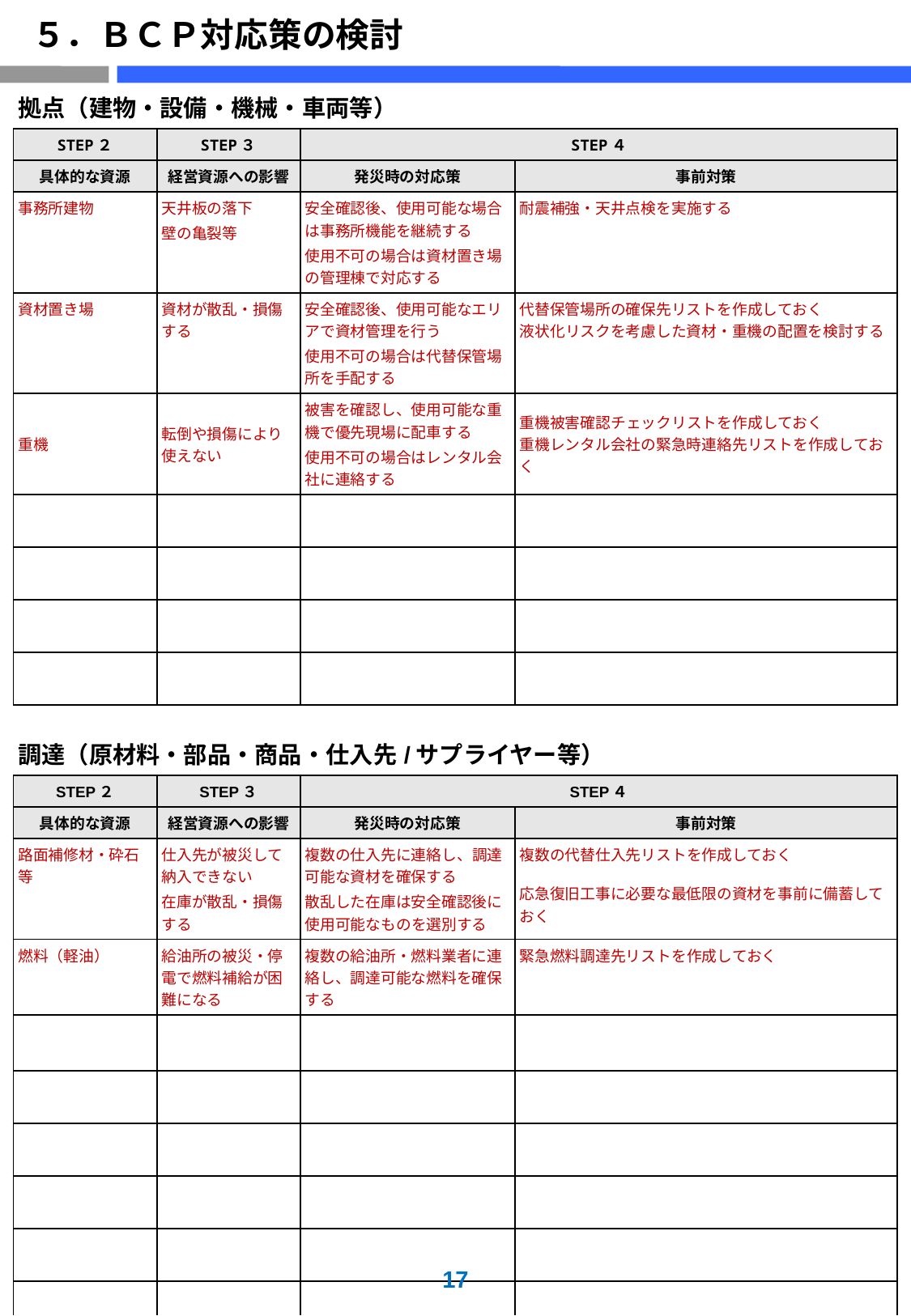

# ５．ＢＣＰ対応策の検討
| 拠点（建物・設備・機械・車両等） |  |  |  |
| --- | --- | --- | --- |
| STEP２ | STEP３ | STEP４ |  |
| 具体的な資源 | 経営資源への影響 | 発災時の対応策 | 事前対策 |
| 事務所建物 | 天井板の落下 壁の亀裂等 | 安全確認後、使用可能な場合は事務所機能を継続する 使用不可の場合は資材置き場の管理棟で対応する | 耐震補強・天井点検を実施する |
| 資材置き場 | 資材が散乱・損傷する | 安全確認後、使用可能なエリアで資材管理を行う 使用不可の場合は代替保管場所を手配する | 代替保管場所の確保先リストを作成しておく 液状化リスクを考慮した資材・重機の配置を検討する |
| 重機 | 転倒や損傷により使えない | 被害を確認し、使用可能な重機で優先現場に配車する 使用不可の場合はレンタル会社に連絡する | 重機被害確認チェックリストを作成しておく 重機レンタル会社の緊急時連絡先リストを作成しておく |
|  |  |  |  |
|  |  |  |  |
|  |  |  |  |
|  |  |  |  |
| 調達（原材料・部品・商品・仕入先/サプライヤー等） |  |  |  |
| STEP２ | STEP３ | STEP４ |  |
| 具体的な資源 | 経営資源への影響 | 発災時の対応策 | 事前対策 |
| 路面補修材・砕石等 | 仕入先が被災して納入できない 在庫が散乱・損傷する | 複数の仕入先に連絡し、調達可能な資材を確保する 散乱した在庫は安全確認後に使用可能なものを選別する | 複数の代替仕入先リストを作成しておく 応急復旧工事に必要な最低限の資材を事前に備蓄しておく |
| 燃料（軽油） | 給油所の被災・停電で燃料補給が困難になる | 複数の給油所・燃料業者に連絡し、調達可能な燃料を確保する | 緊急燃料調達先リストを作成しておく |
|  |  |  |  |
|  |  |  |  |
|  |  |  |  |
|  |  |  |  |
|  |  |  |  |
|  |  |  |  |
17